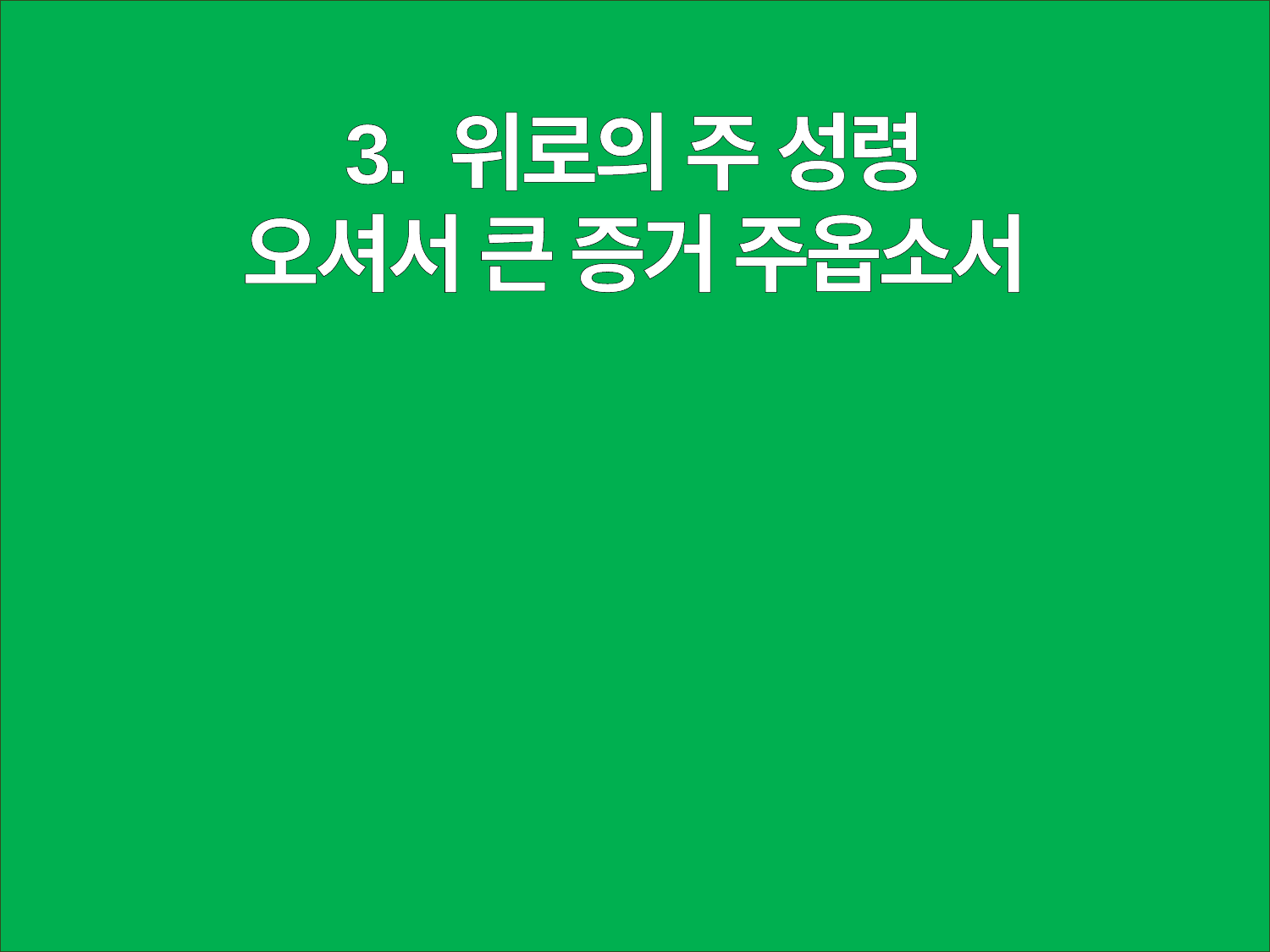

3. 위로의 주 성령
오셔서 큰 증거 주옵소서